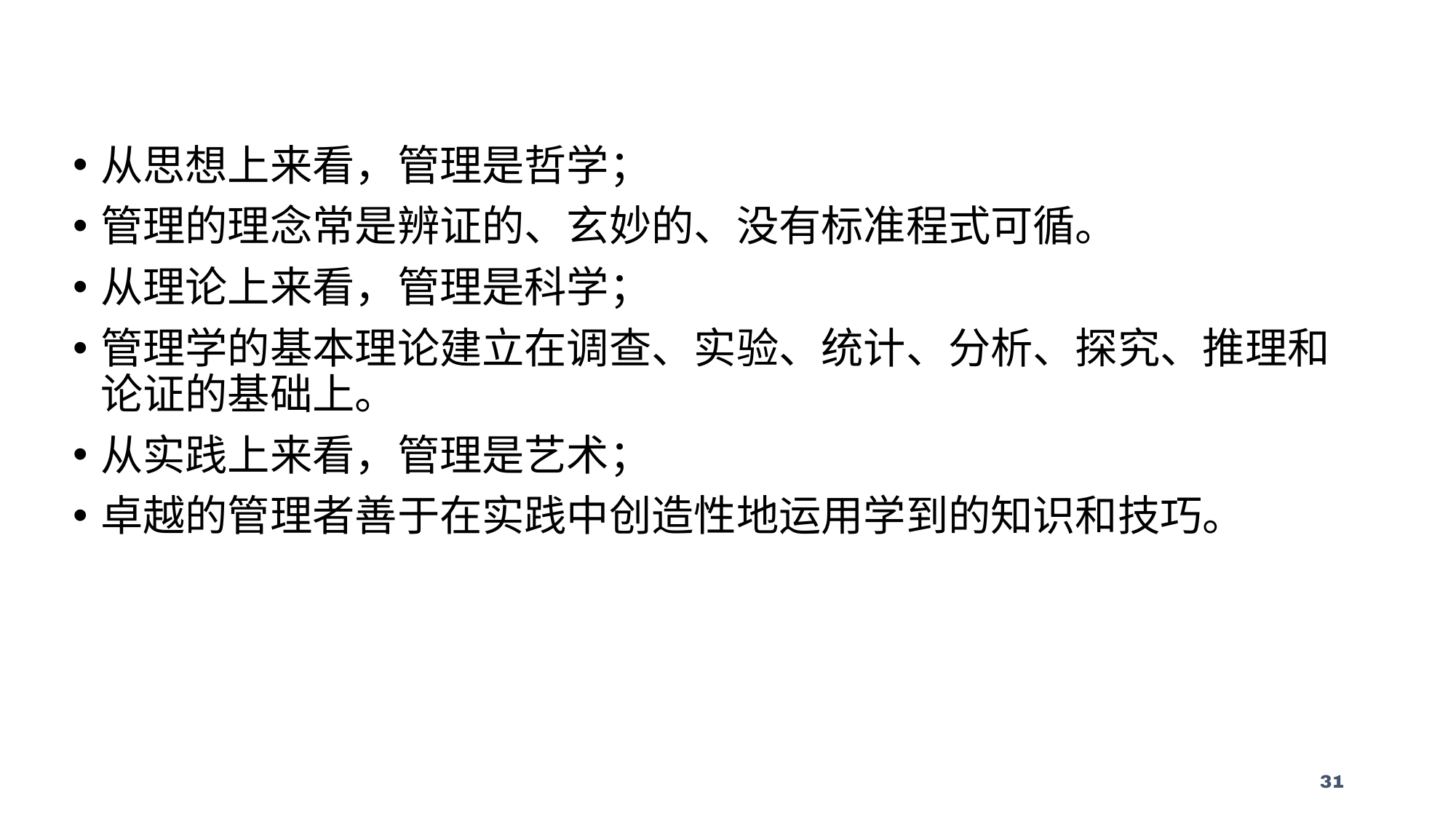

从思想上来看，管理是哲学；
管理的理念常是辨证的、玄妙的、没有标准程式可循。
从理论上来看，管理是科学；
管理学的基本理论建立在调查、实验、统计、分析、探究、推理和论证的基础上。
从实践上来看，管理是艺术；
卓越的管理者善于在实践中创造性地运用学到的知识和技巧。
31